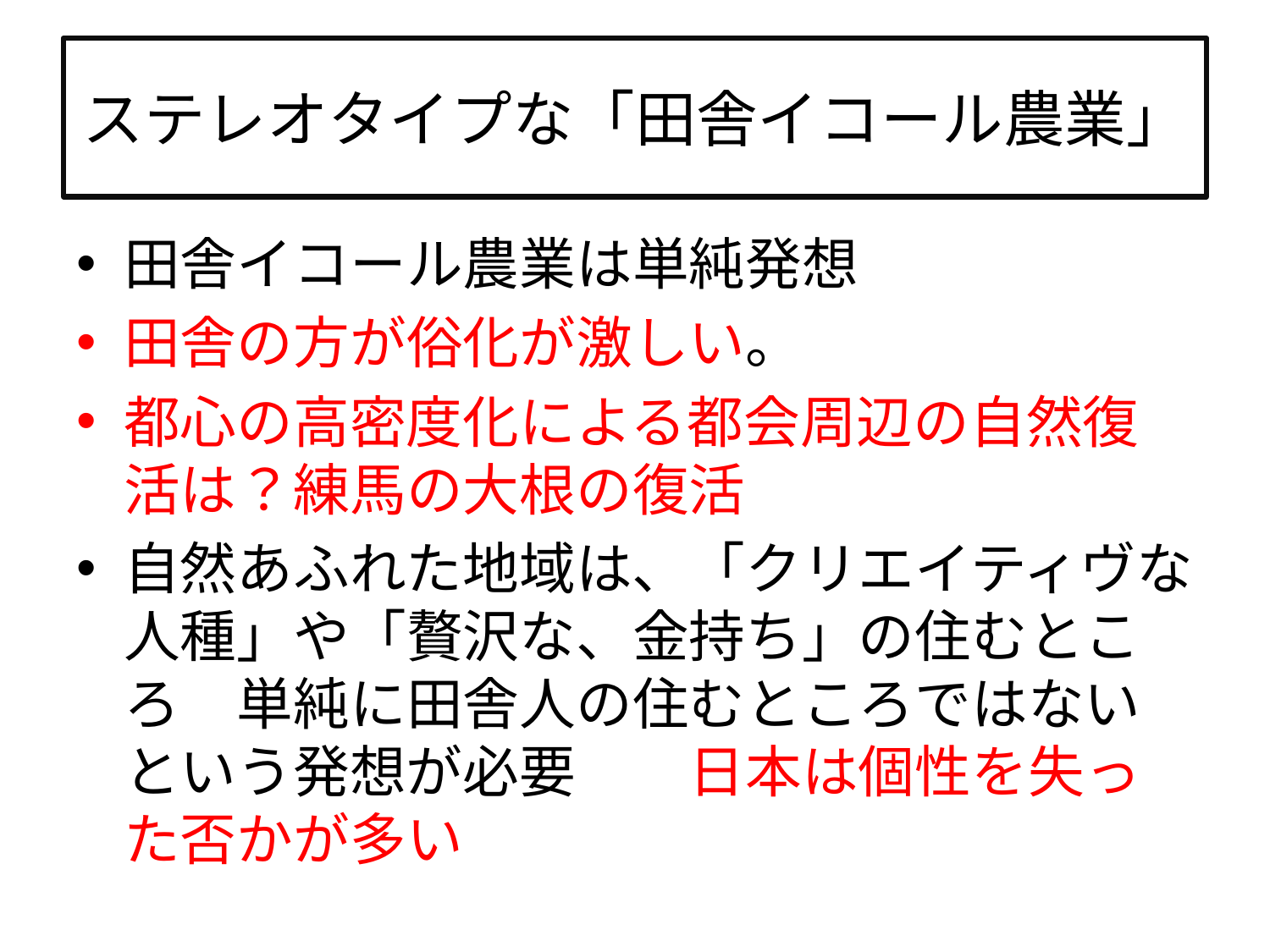

# ステレオタイプな「田舎イコール農業」
田舎イコール農業は単純発想
田舎の方が俗化が激しい。
都心の高密度化による都会周辺の自然復活は？練馬の大根の復活
自然あふれた地域は、「クリエイティヴな人種」や「贅沢な、金持ち」の住むところ　単純に田舎人の住むところではないという発想が必要　　日本は個性を失った否かが多い